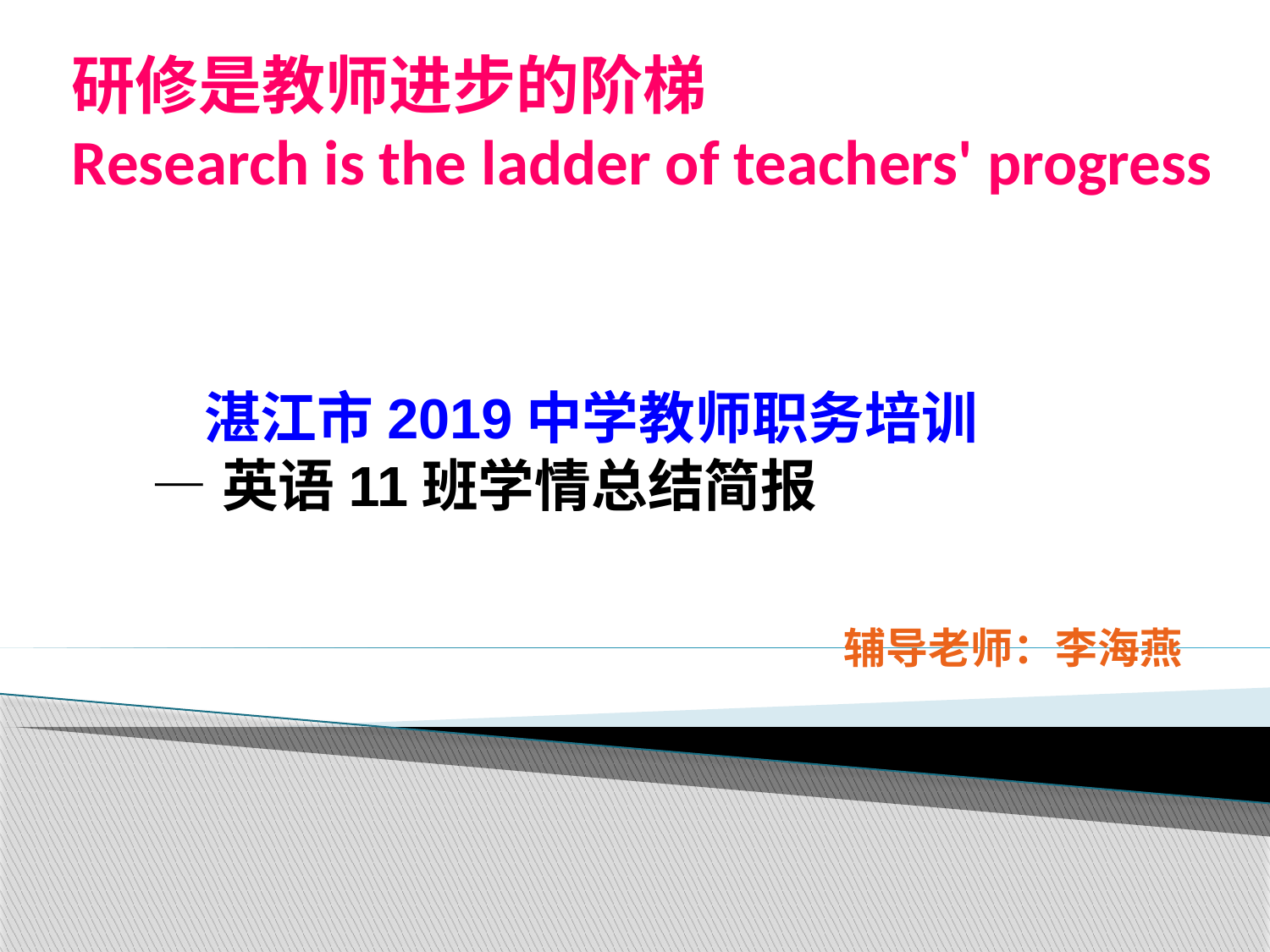

研修是教师进步的阶梯
Research is the ladder of teachers' progress
        湛江市2019中学教师职务培训
     —英语11班学情总结简报
辅导老师：李海燕